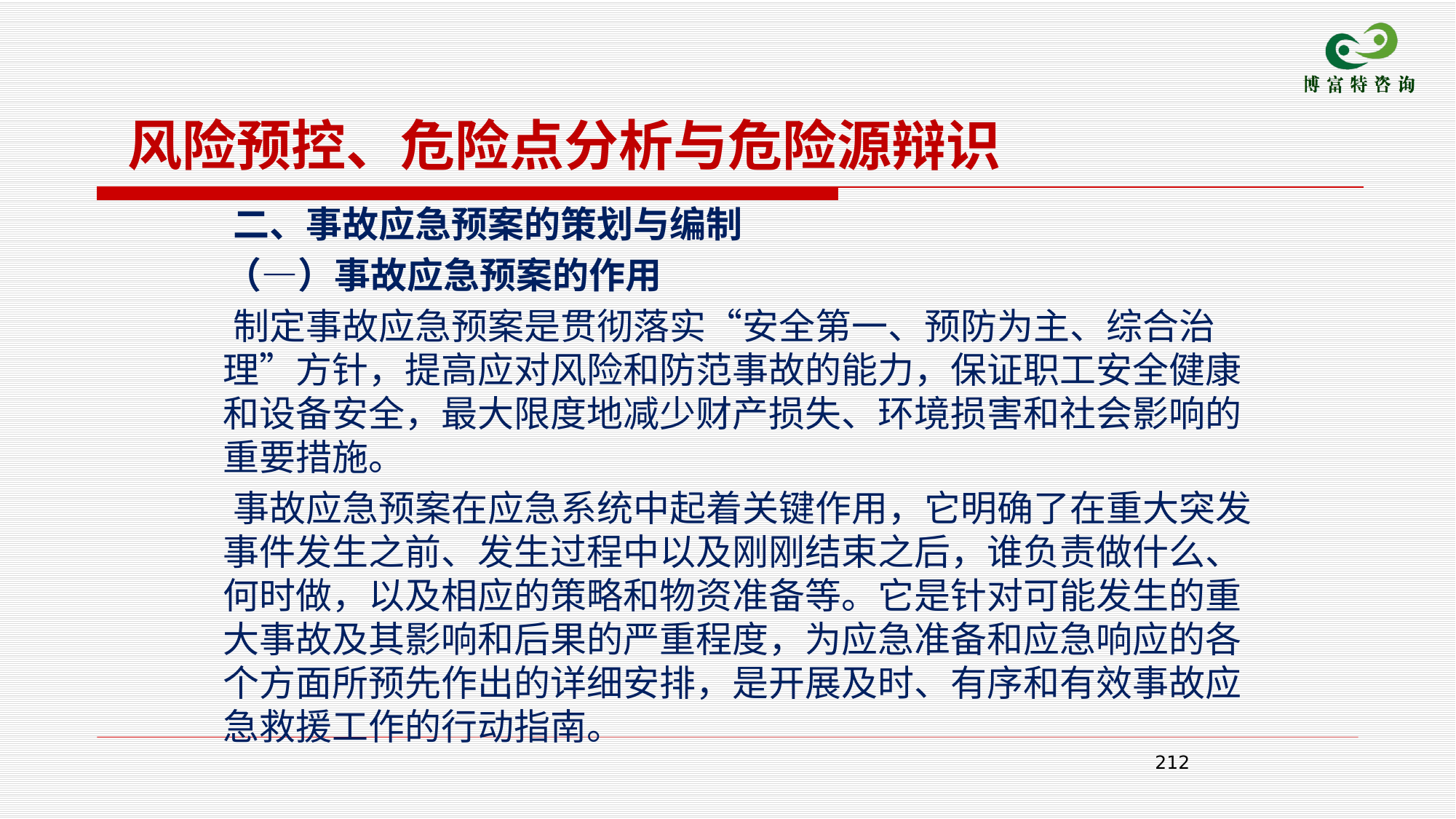

风险预控、危险点分析与危险源辩识
       二、事故应急预案的策划与编制
      （—）事故应急预案的作用
       制定事故应急预案是贯彻落实“安全第一、预防为主、综合治理”方针，提高应对风险和防范事故的能力，保证职工安全健康和设备安全，最大限度地减少财产损失、环境损害和社会影响的重要措施。
       事故应急预案在应急系统中起着关键作用，它明确了在重大突发事件发生之前、发生过程中以及刚刚结束之后，谁负责做什么、何时做，以及相应的策略和物资准备等。它是针对可能发生的重大事故及其影响和后果的严重程度，为应急准备和应急响应的各个方面所预先作出的详细安排，是开展及时、有序和有效事故应急救援工作的行动指南。

212